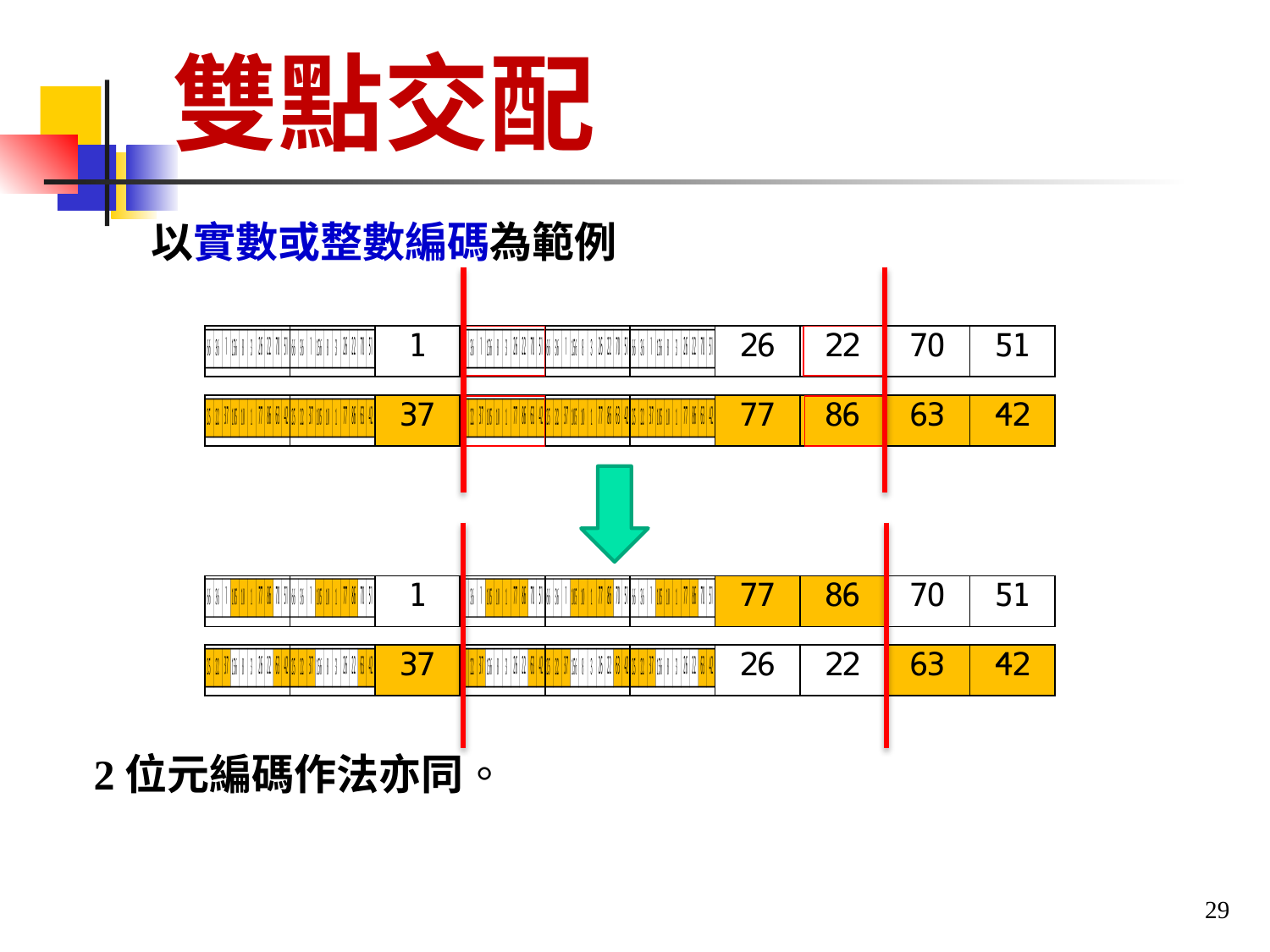

# 雙點交配
     以實數或整數編碼為範例

2位元編碼作法亦同。
|  |  | 1 |  |  |  | 26 | 22 | 70 | 51 |
| --- | --- | --- | --- | --- | --- | --- | --- | --- | --- |

|  |  | 37 |  |  |  | 77 | 86 | 63 | 42 |
| --- | --- | --- | --- | --- | --- | --- | --- | --- | --- |

|  |  | 1 |  |  |  | 77 | 86 | 70 | 51 |
| --- | --- | --- | --- | --- | --- | --- | --- | --- | --- |
|  |  | 37 |  |  |  | 26 | 22 | 63 | 42 |
| --- | --- | --- | --- | --- | --- | --- | --- | --- | --- |
29